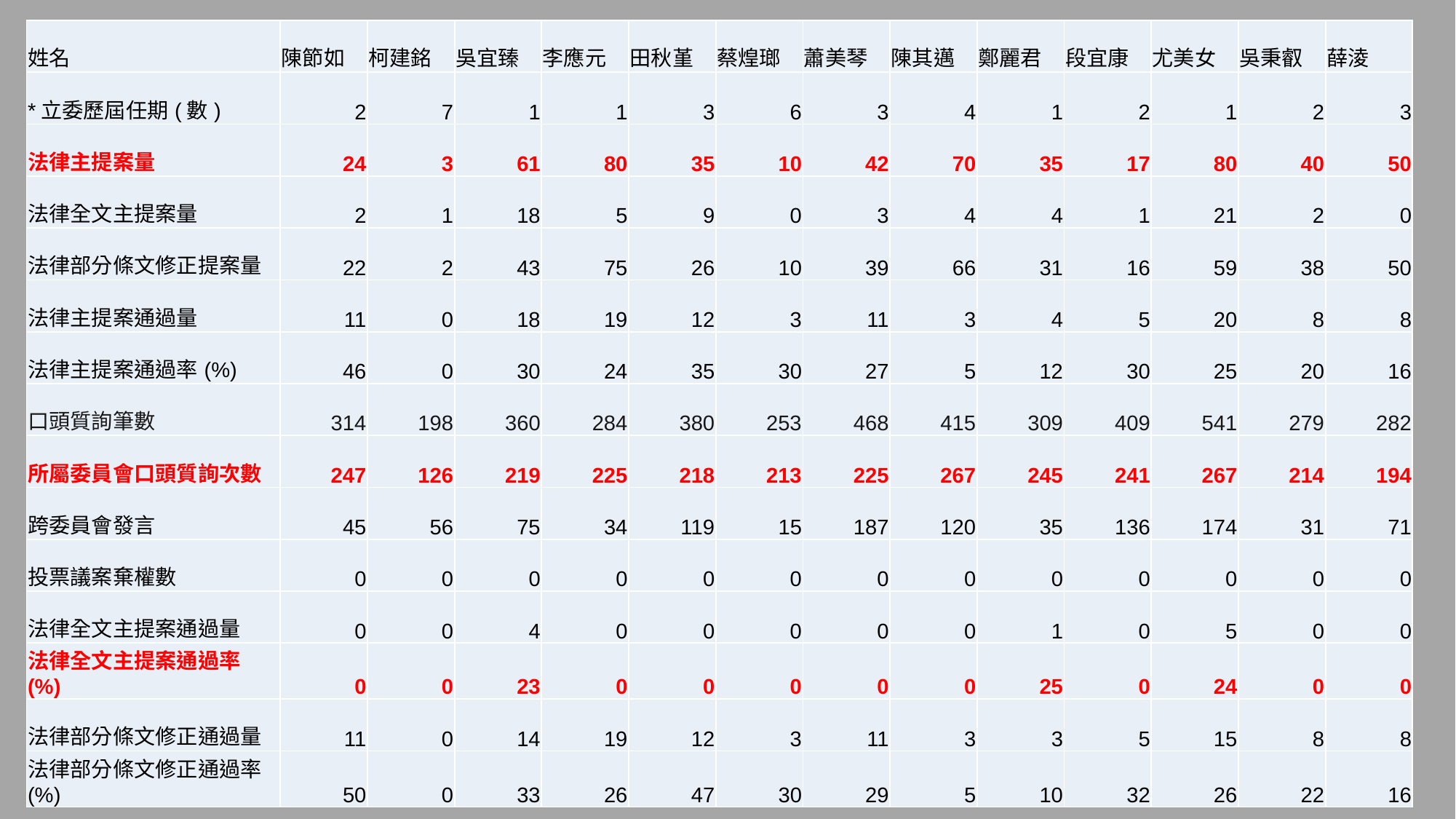

| 姓名 | 陳節如 | 柯建銘 | 吳宜臻 | 李應元 | 田秋堇 | 蔡煌瑯 | 蕭美琴 | 陳其邁 | 鄭麗君 | 段宜康 | 尤美女 | 吳秉叡 | 薛淩 |
| --- | --- | --- | --- | --- | --- | --- | --- | --- | --- | --- | --- | --- | --- |
| \*立委歷屆任期(數) | 2 | 7 | 1 | 1 | 3 | 6 | 3 | 4 | 1 | 2 | 1 | 2 | 3 |
| 法律主提案量 | 24 | 3 | 61 | 80 | 35 | 10 | 42 | 70 | 35 | 17 | 80 | 40 | 50 |
| 法律全文主提案量 | 2 | 1 | 18 | 5 | 9 | 0 | 3 | 4 | 4 | 1 | 21 | 2 | 0 |
| 法律部分條文修正提案量 | 22 | 2 | 43 | 75 | 26 | 10 | 39 | 66 | 31 | 16 | 59 | 38 | 50 |
| 法律主提案通過量 | 11 | 0 | 18 | 19 | 12 | 3 | 11 | 3 | 4 | 5 | 20 | 8 | 8 |
| 法律主提案通過率(%) | 46 | 0 | 30 | 24 | 35 | 30 | 27 | 5 | 12 | 30 | 25 | 20 | 16 |
| 口頭質詢筆數 | 314 | 198 | 360 | 284 | 380 | 253 | 468 | 415 | 309 | 409 | 541 | 279 | 282 |
| 所屬委員會口頭質詢次數 | 247 | 126 | 219 | 225 | 218 | 213 | 225 | 267 | 245 | 241 | 267 | 214 | 194 |
| 跨委員會發言 | 45 | 56 | 75 | 34 | 119 | 15 | 187 | 120 | 35 | 136 | 174 | 31 | 71 |
| 投票議案棄權數 | 0 | 0 | 0 | 0 | 0 | 0 | 0 | 0 | 0 | 0 | 0 | 0 | 0 |
| 法律全文主提案通過量 | 0 | 0 | 4 | 0 | 0 | 0 | 0 | 0 | 1 | 0 | 5 | 0 | 0 |
| 法律全文主提案通過率(%) | 0 | 0 | 23 | 0 | 0 | 0 | 0 | 0 | 25 | 0 | 24 | 0 | 0 |
| 法律部分條文修正通過量 | 11 | 0 | 14 | 19 | 12 | 3 | 11 | 3 | 3 | 5 | 15 | 8 | 8 |
| 法律部分條文修正通過率(%) | 50 | 0 | 33 | 26 | 47 | 30 | 29 | 5 | 10 | 32 | 26 | 22 | 16 |